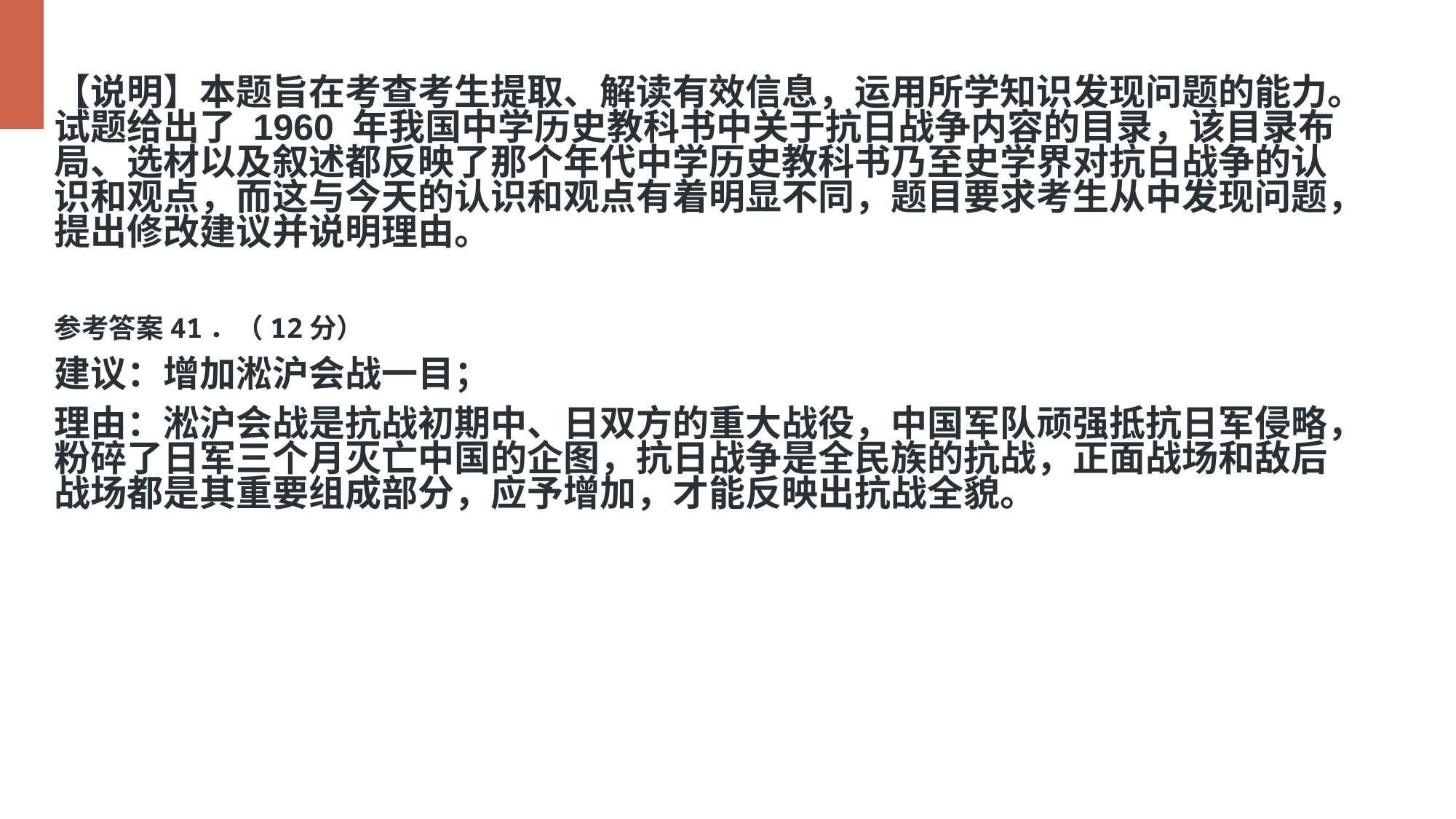

【说明】本题旨在考查考生提取、解读有效信息，运用所学知识发现问题的能力。试题给出了 1960 年我国中学历史教科书中关于抗日战争内容的目录，该目录布局、选材以及叙述都反映了那个年代中学历史教科书乃至史学界对抗日战争的认识和观点，而这与今天的认识和观点有着明显不同，题目要求考生从中发现问题，提出修改建议并说明理由。

参考答案41．（12分）
建议：增加淞沪会战一目；
理由：淞沪会战是抗战初期中、日双方的重大战役，中国军队顽强抵抗日军侵略，粉碎了日军三个月灭亡中国的企图，抗日战争是全民族的抗战，正面战场和敌后战场都是其重要组成部分，应予增加，才能反映出抗战全貌。